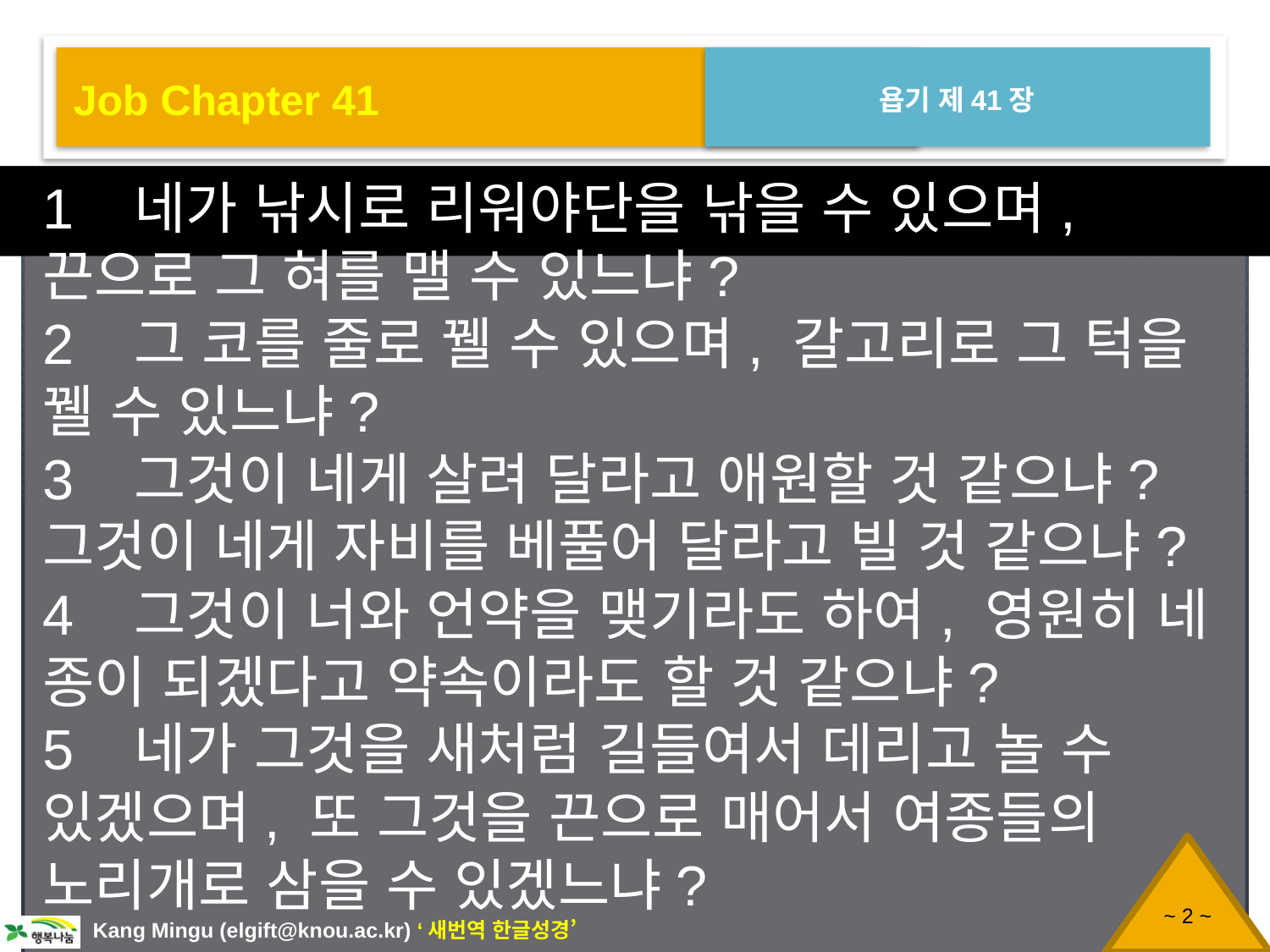

Job Chapter 41
욥기 제41장
1   네가 낚시로 리워야단을 낚을 수 있으며, 끈으로 그 혀를 맬 수 있느냐?
2   그 코를 줄로 꿸 수 있으며, 갈고리로 그 턱을 꿸 수 있느냐?
3   그것이 네게 살려 달라고 애원할 것 같으냐? 그것이 네게 자비를 베풀어 달라고 빌 것 같으냐?
4   그것이 너와 언약을 맺기라도 하여, 영원히 네 종이 되겠다고 약속이라도 할 것 같으냐?
5   네가 그것을 새처럼 길들여서 데리고 놀 수 있겠으며, 또 그것을 끈으로 매어서 여종들의 노리개로 삼을 수 있겠느냐?